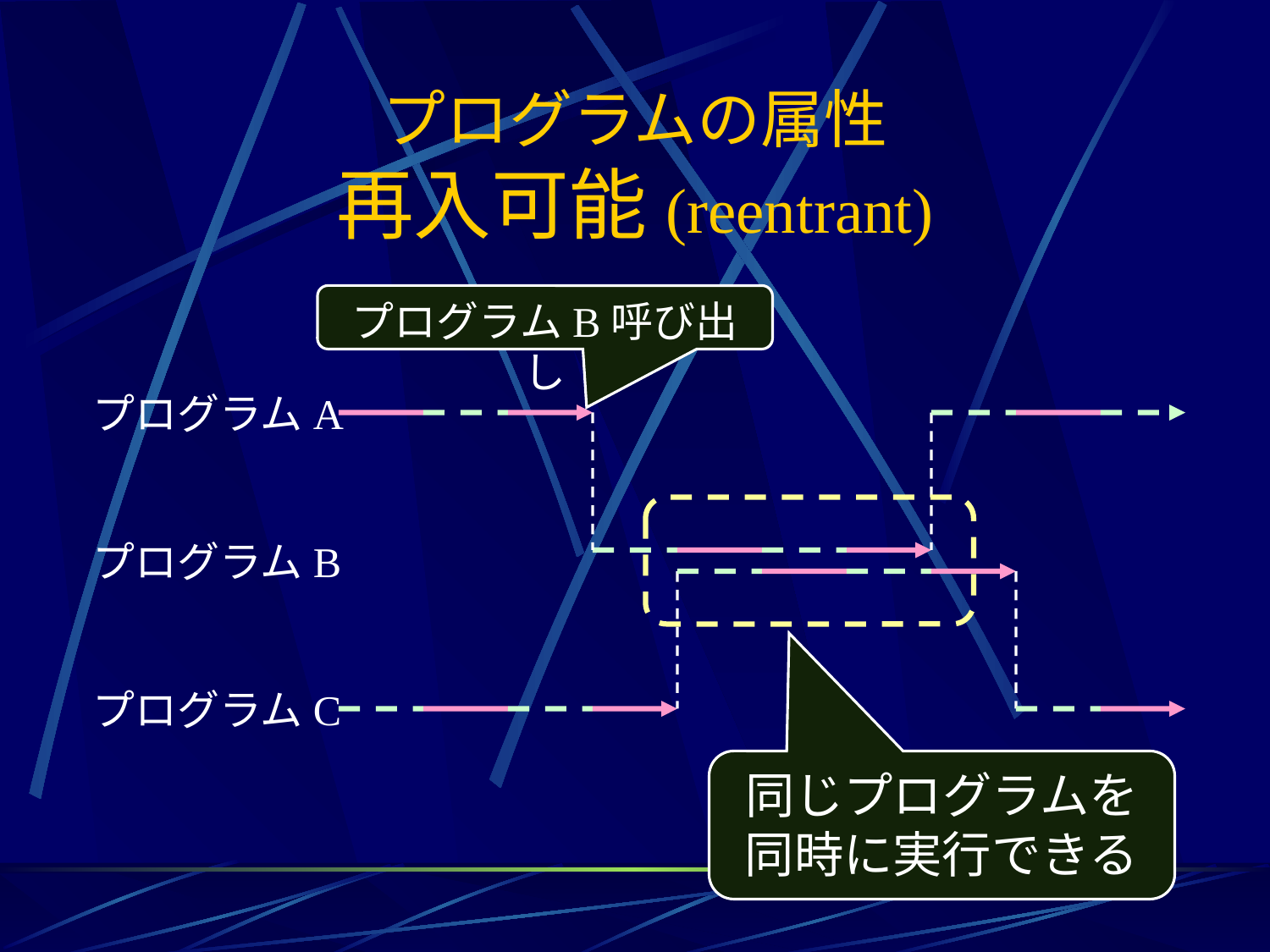

# プログラムの属性 再入可能(reentrant)
プログラムB呼び出し
プログラムA

プログラムB

プログラムC

同じプログラムを
同時に実行できる